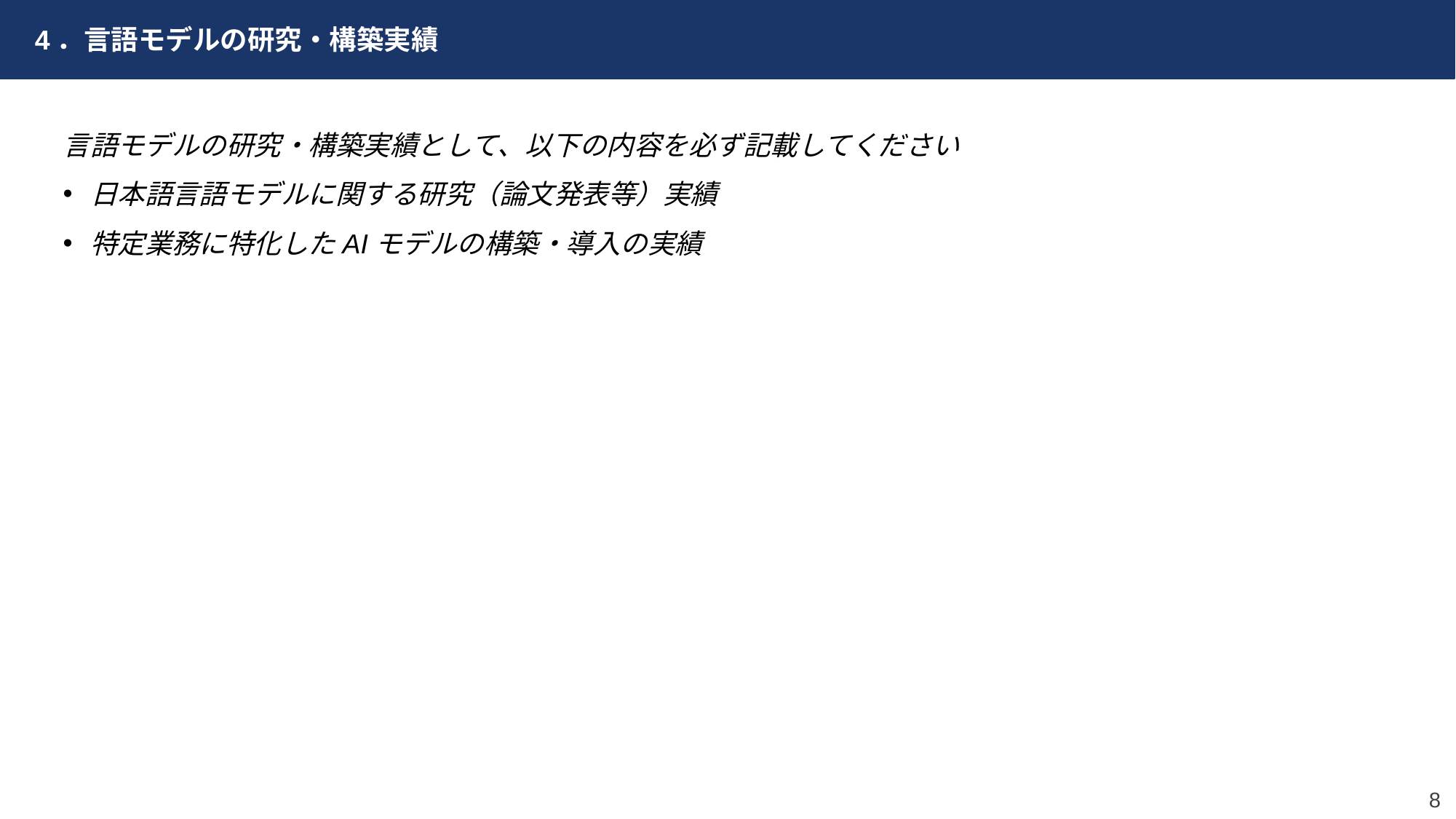

4．言語モデルの研究・構築実績
言語モデルの研究・構築実績として、以下の内容を必ず記載してください
日本語言語モデルに関する研究（論文発表等）実績
特定業務に特化したAIモデルの構築・導入の実績